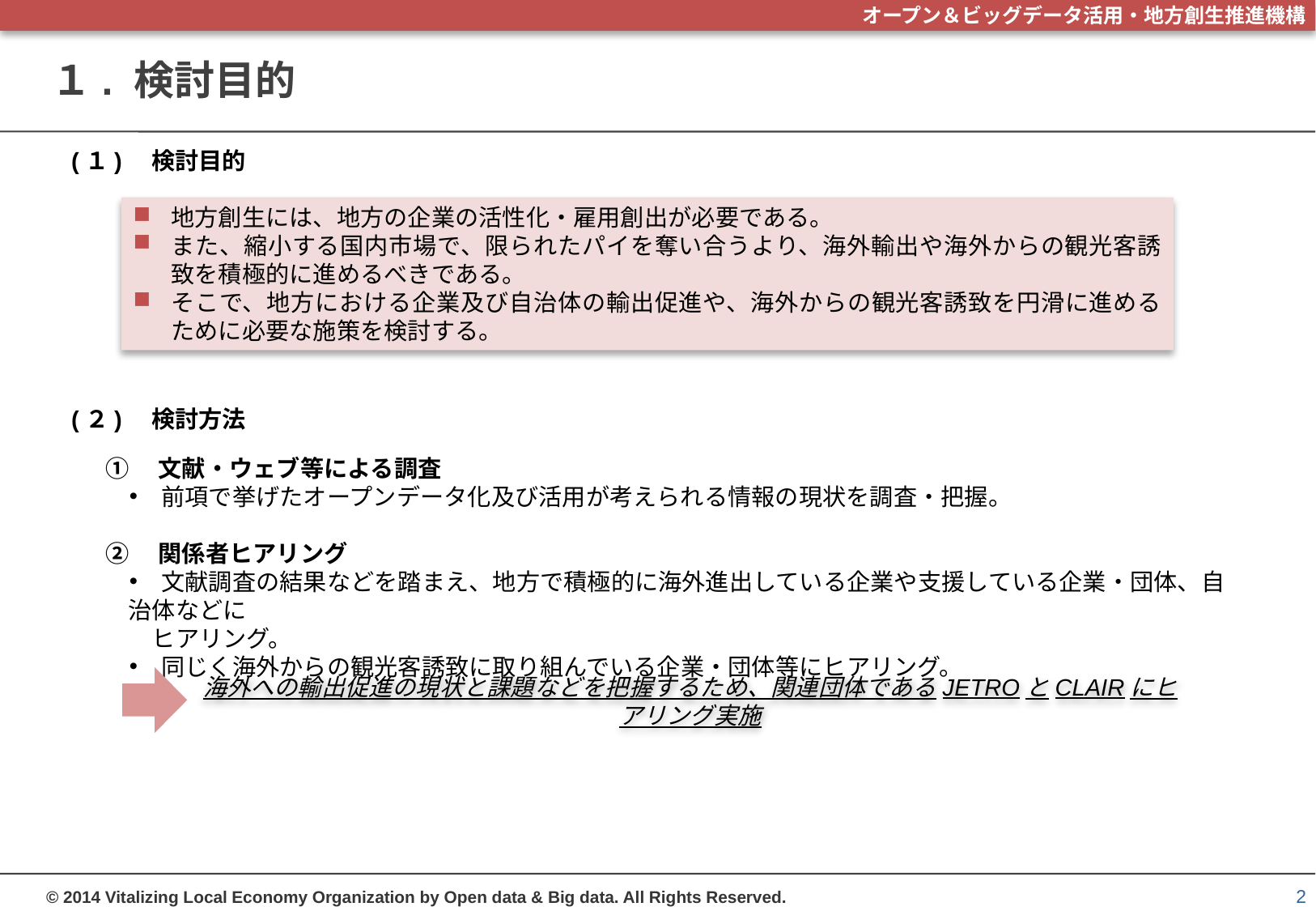

# １. 検討目的
(１)　検討目的
地方創生には、地方の企業の活性化・雇用創出が必要である。
また、縮小する国内市場で、限られたパイを奪い合うより、海外輸出や海外からの観光客誘致を積極的に進めるべきである。
そこで、地方における企業及び自治体の輸出促進や、海外からの観光客誘致を円滑に進めるために必要な施策を検討する。
(２)　検討方法
①　文献・ウェブ等による調査
　前項で挙げたオープンデータ化及び活用が考えられる情報の現状を調査・把握。

②　関係者ヒアリング
　文献調査の結果などを踏まえ、地方で積極的に海外進出している企業や支援している企業・団体、自治体などに
　ヒアリング。
　同じく海外からの観光客誘致に取り組んでいる企業・団体等にヒアリング。

海外への輸出促進の現状と課題などを把握するため、関連団体であるJETROとCLAIRにヒアリング実施
2